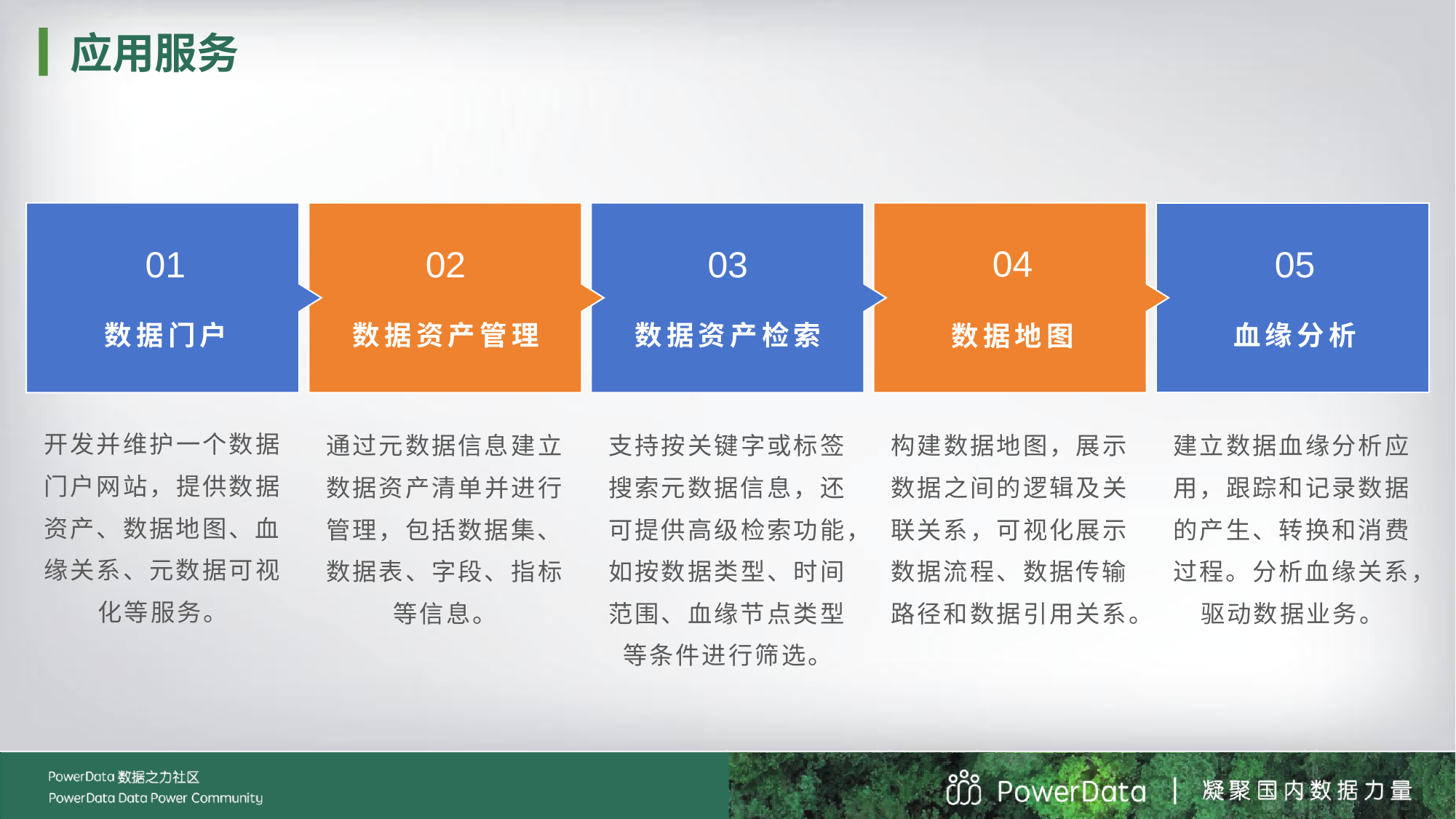

应用服务

04
01
02
03
05
数据门户
数据资产管理
数据资产检索
血缘分析
数据地图
开发并维护一个数据门户网站，提供数据资产、数据地图、血缘关系、元数据可视化等服务。
通过元数据信息建立数据资产清单并进行管理，包括数据集、数据表、字段、指标等信息。
支持按关键字或标签搜索元数据信息，还可提供高级检索功能，如按数据类型、时间范围、血缘节点类型等条件进行筛选。
构建数据地图，展示数据之间的逻辑及关联关系，可视化展示数据流程、数据传输路径和数据引用关系。
建立数据血缘分析应用，跟踪和记录数据的产生、转换和消费过程。分析血缘关系，驱动数据业务。